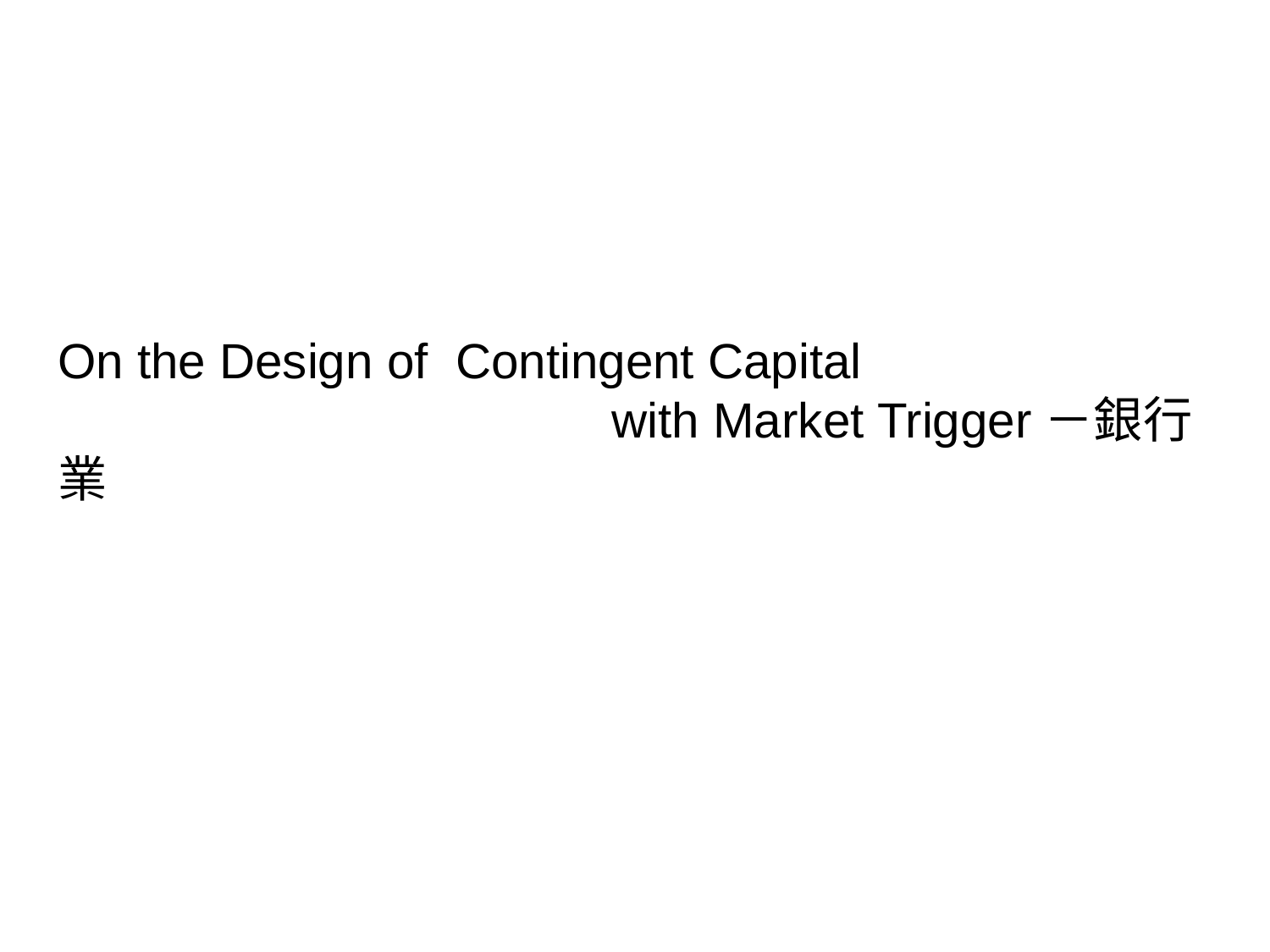

# On the Design of  Contingent Capital 　　　　　　　　　　　with Market Trigger－銀行業